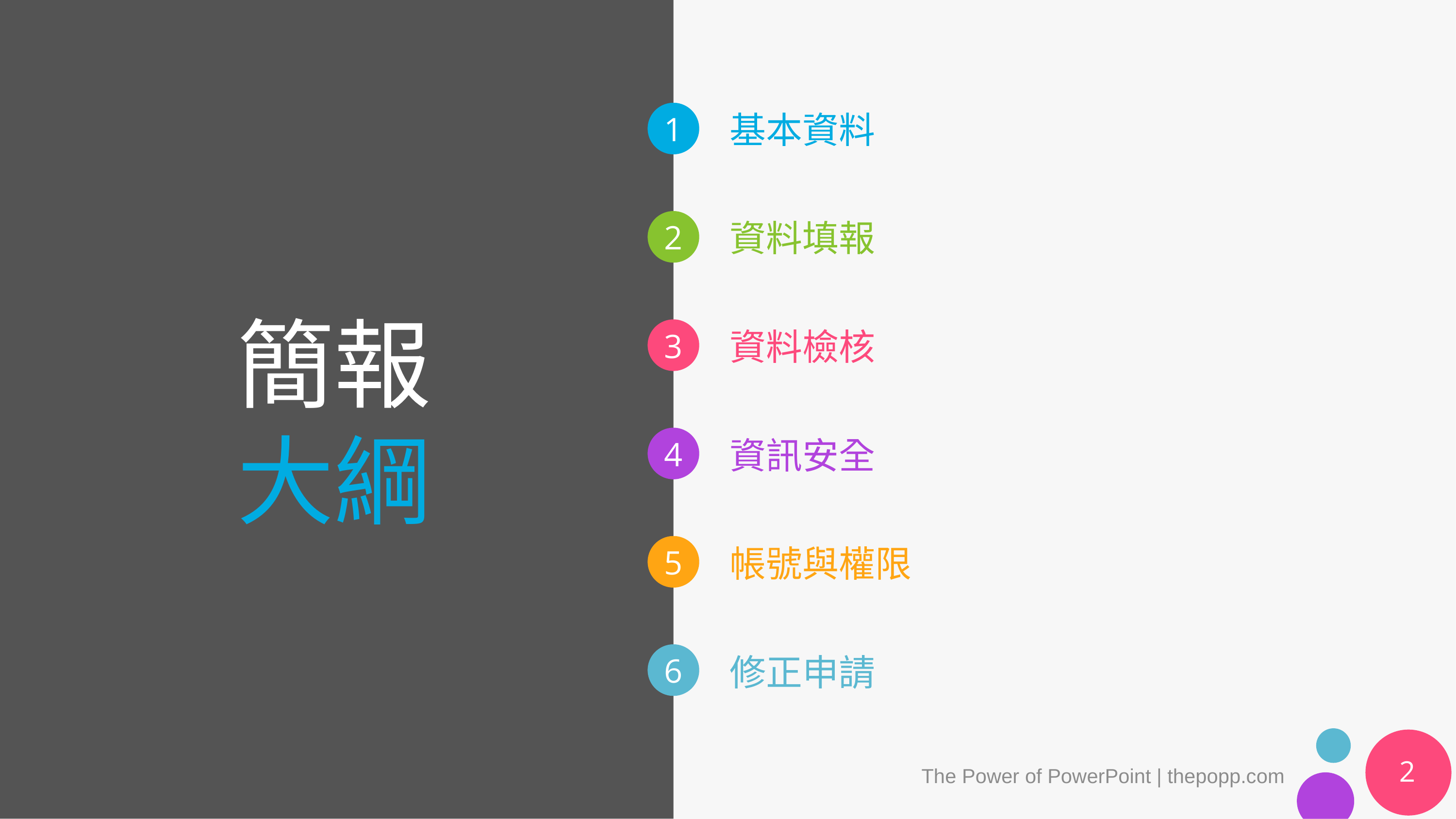

基本資料
# 簡報 大綱

資料填報

資料檢核

資訊安全

帳號與權限

修正申請

2
The Power of PowerPoint | thepopp.com